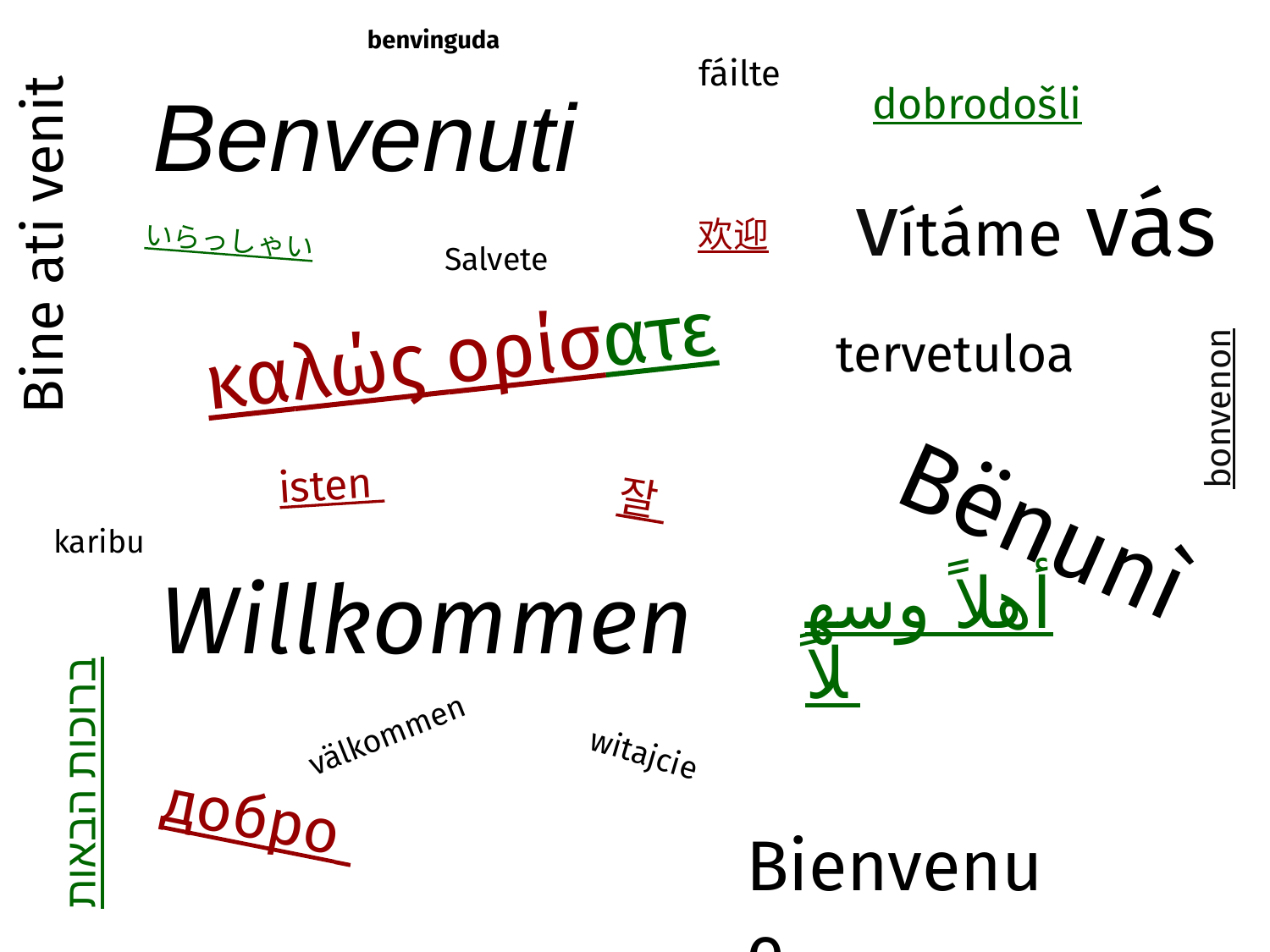

benvinguda
fáilte
Benvenuti
dobrodošli
vítáme vás
Bine ati venit
欢迎
いらっしゃい
Salvete
καλώς ορίσατε
tervetuloa
bonvenon
isten hozta
Bënunì
잘 오셨습니다
karibu
BENVEGNUS
أهلاً وسهلاً
Willkommen
välkommen
добро пожаловать
witajcie
ברוכות הבאות
Bienvenue
hoş geldiniz